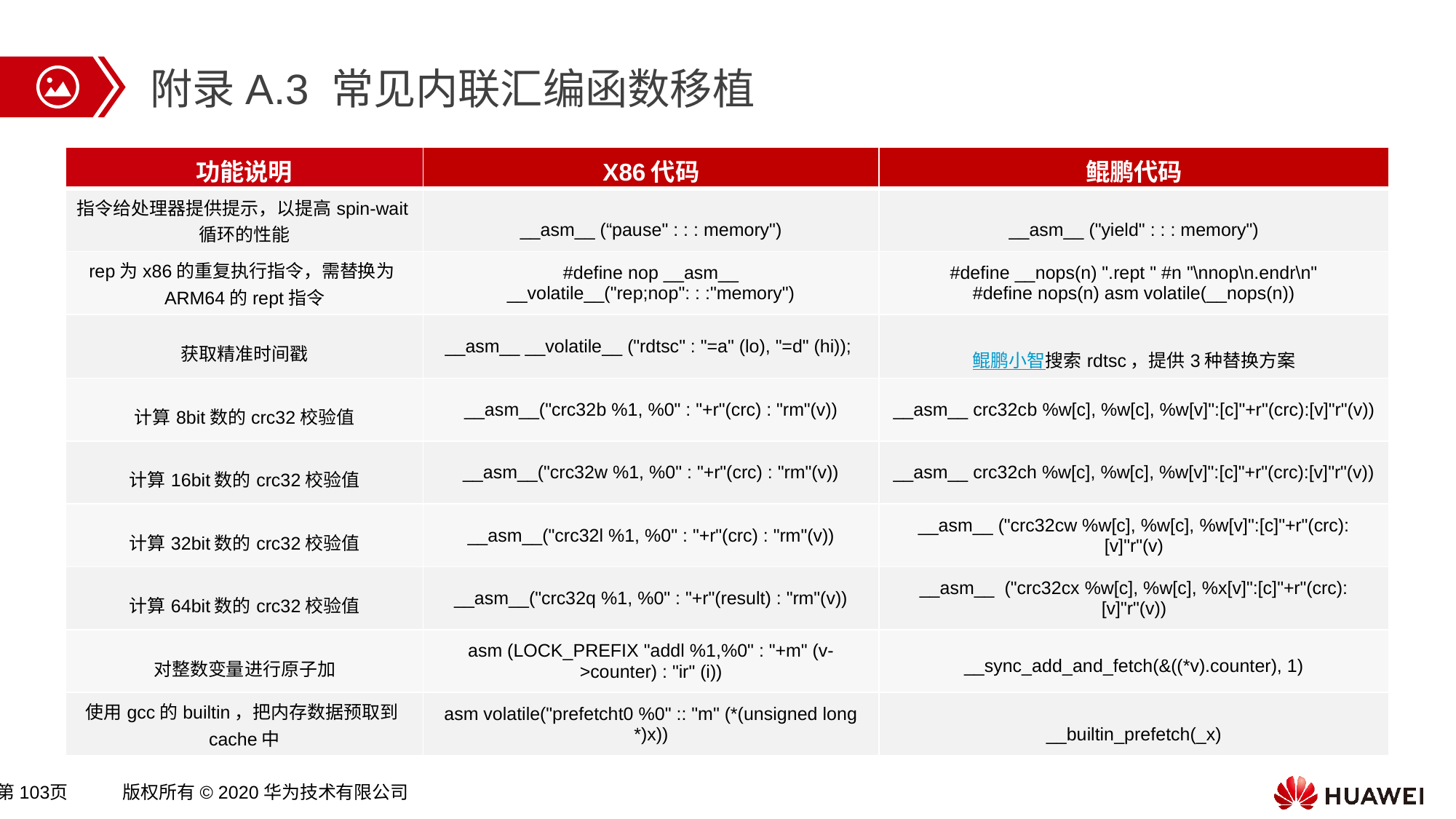

附录A.3 常见内联汇编函数移植

| 功能说明 | X86代码 | 鲲鹏代码 |
| --- | --- | --- |
| 指令给处理器提供提示，以提高spin-wait循环的性能 | \_\_asm\_\_ (“pause" : : : memory") | \_\_asm\_\_ ("yield" : : : memory") |
| rep为x86的重复执行指令，需替换为ARM64的rept指令 | #define nop \_\_asm\_\_ \_\_volatile\_\_("rep;nop": : :"memory") | #define \_\_nops(n) ".rept " #n "\nnop\n.endr\n" #define nops(n) asm volatile(\_\_nops(n)) |
| 获取精准时间戳 | \_\_asm\_\_ \_\_volatile\_\_ ("rdtsc" : "=a" (lo), "=d" (hi)); | 鲲鹏小智搜索rdtsc，提供3种替换方案 |
| 计算8bit数的crc32校验值 | \_\_asm\_\_("crc32b %1, %0" : "+r"(crc) : "rm"(v)) | \_\_asm\_\_ crc32cb %w[c], %w[c], %w[v]":[c]"+r"(crc):[v]"r"(v)) |
| 计算16bit数的crc32校验值 | \_\_asm\_\_("crc32w %1, %0" : "+r"(crc) : "rm"(v)) | \_\_asm\_\_ crc32ch %w[c], %w[c], %w[v]":[c]"+r"(crc):[v]"r"(v)) |
| 计算32bit数的crc32校验值 | \_\_asm\_\_("crc32l %1, %0" : "+r"(crc) : "rm"(v)) | \_\_asm\_\_ ("crc32cw %w[c], %w[c], %w[v]":[c]"+r"(crc):[v]"r"(v) |
| 计算64bit数的crc32校验值 | \_\_asm\_\_("crc32q %1, %0" : "+r"(result) : "rm"(v)) | \_\_asm\_\_ ("crc32cx %w[c], %w[c], %x[v]":[c]"+r"(crc):[v]"r"(v)) |
| 对整数变量进行原子加 | asm (LOCK\_PREFIX "addl %1,%0" : "+m" (v->counter) : "ir" (i)) | \_\_sync\_add\_and\_fetch(&((\*v).counter), 1) |
| 使用gcc的builtin，把内存数据预取到cache中 | asm volatile("prefetcht0 %0" :: "m" (\*(unsigned long \*)x)) | \_\_builtin\_prefetch(\_x) |